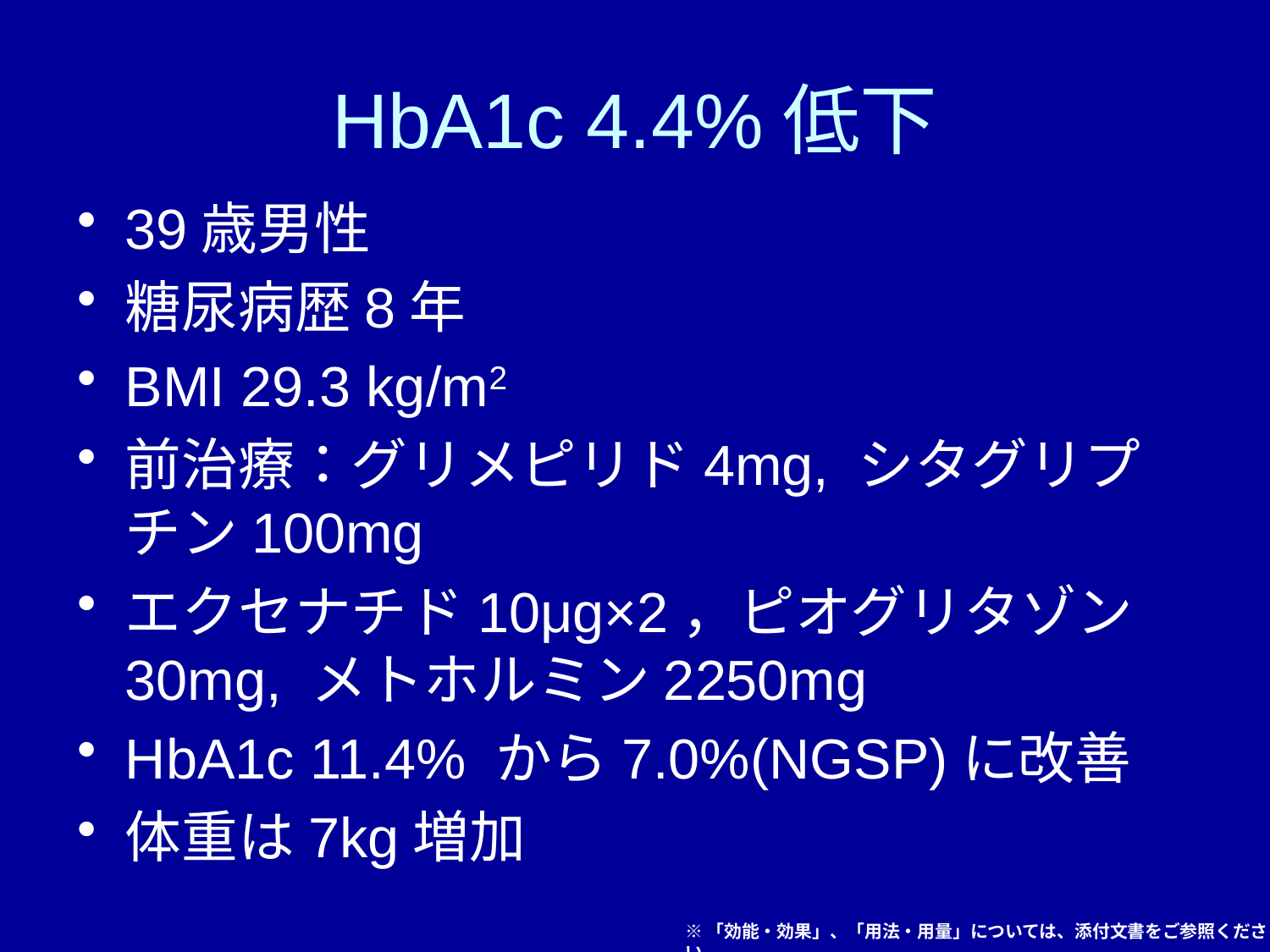

# HbA1c 4.4%低下
39歳男性
糖尿病歴8年
BMI 29.3 kg/m2
前治療：グリメピリド4mg, シタグリプチン100mg
エクセナチド10μg×2，ピオグリタゾン30mg, メトホルミン2250mg
HbA1c 11.4% から7.0%(NGSP)に改善
体重は7kg増加
※「効能・効果」、「用法・用量」については、添付文書をご参照ください。